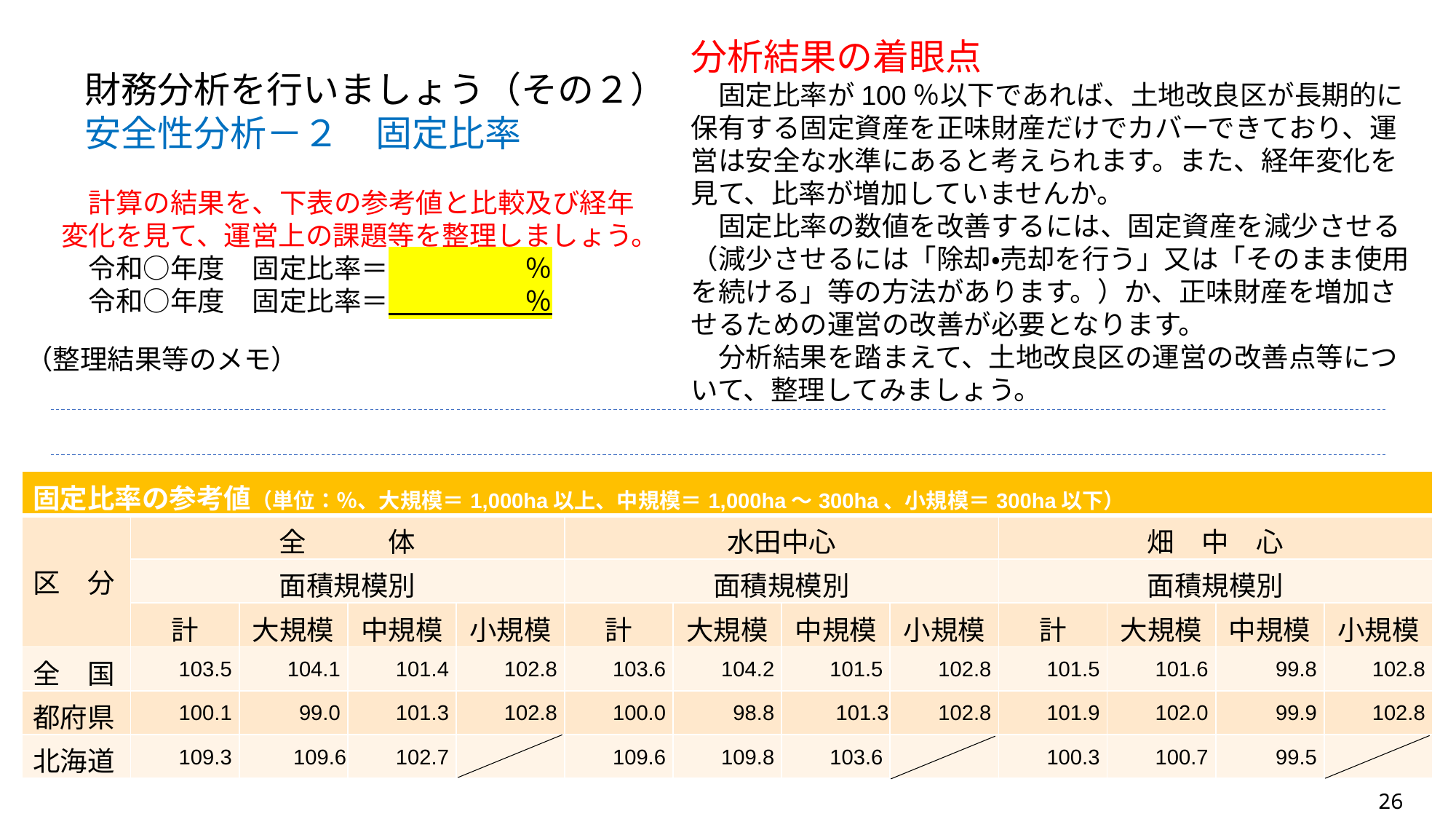

分析結果の着眼点
　固定比率が100％以下であれば、土地改良区が長期的に保有する固定資産を正味財産だけでカバーできており、運営は安全な水準にあると考えられます。また、経年変化を見て、比率が増加していませんか。
　固定比率の数値を改善するには、固定資産を減少させる（減少させるには「除却・売却を行う」又は「そのまま使用を続ける」等の方法があります。）か、正味財産を増加させるための運営の改善が必要となります。
　分析結果を踏まえて、土地改良区の運営の改善点等について、整理してみましょう。
財務分析を行いましょう（その２）
安全性分析－２　固定比率
　計算の結果を、下表の参考値と比較及び経年変化を見て、運営上の課題等を整理しましょう。
　令和○年度　固定比率＝　　　　　％
　令和○年度　固定比率＝　　　　　％
（整理結果等のメモ）
| 固定比率の参考値（単位：％、大規模＝1,000ha以上、中規模＝1,000ha～300ha、小規模＝300ha以下） |  |  |  |  |  |  |  |  |  |  |  |  |
| --- | --- | --- | --- | --- | --- | --- | --- | --- | --- | --- | --- | --- |
| 区　分 | 全　　　体 |  |  |  | 水田中心 |  |  |  | 畑　中　心 |  |  |  |
|  | 面積規模別 |  |  |  | 面積規模別 |  |  |  | 面積規模別 |  |  |  |
|  | 計 | 大規模 | 中規模 | 小規模 | 計 | 大規模 | 中規模 | 小規模 | 計 | 大規模 | 中規模 | 小規模 |
| 全　国 | 103.5 | 104.1 | 101.4 | 102.8 | 103.6 | 104.2 | 101.5 | 102.8 | 101.5 | 101.6 | 99.8 | 102.8 |
| 都府県 | 100.1 | 99.0 | 101.3 | 102.8 | 100.0 | 98.8 | 101.3 | 102.8 | 101.9 | 102.0 | 99.9 | 102.8 |
| 北海道 | 109.3 | 109.6 | 102.7 |  | 109.6 | 109.8 | 103.6 |  | 100.3 | 100.7 | 99.5 |  |
26